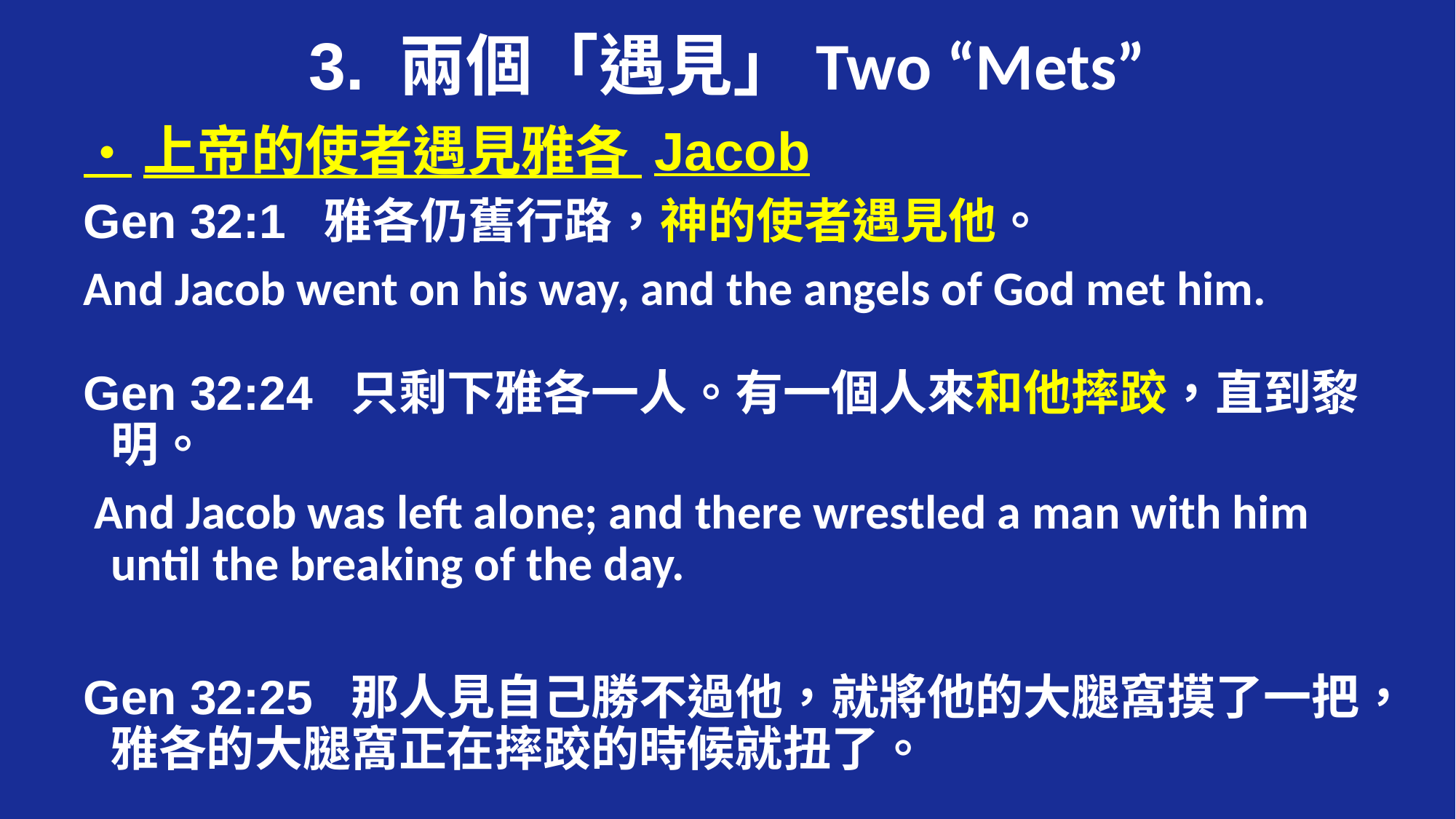

# 3. 兩個「遇見」Two “Mets”
‧上帝的使者遇見雅各 Jacob
Gen 32:1  雅各仍舊行路，神的使者遇見他。
And Jacob went on his way, and the angels of God met him.

Gen 32:24  只剩下雅各一人。有一個人來和他摔跤，直到黎明。
 And Jacob was left alone; and there wrestled a man with him until the breaking of the day.

Gen 32:25  那人見自己勝不過他，就將他的大腿窩摸了一把，雅各的大腿窩正在摔跤的時候就扭了。